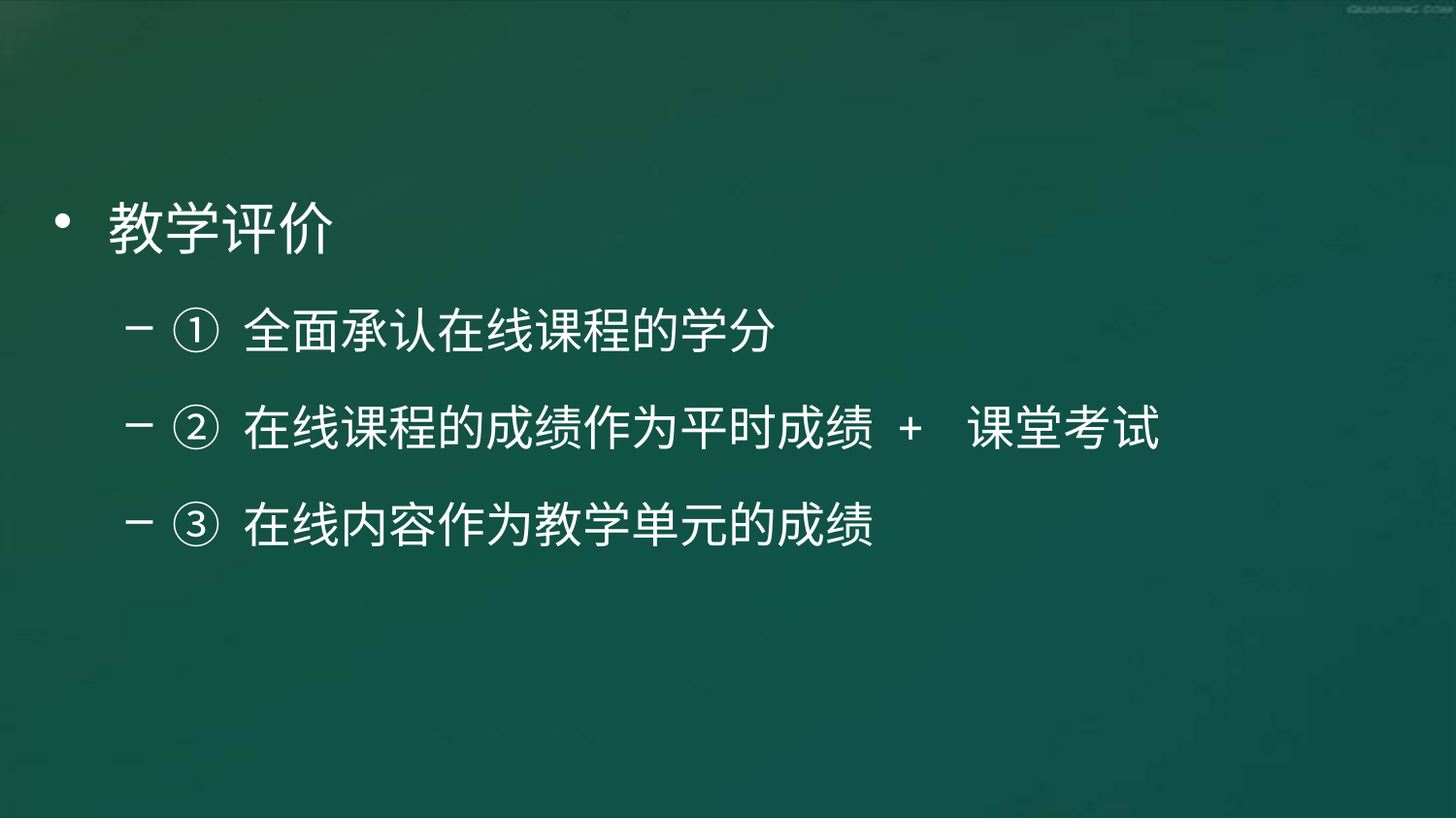

#
教学评价
① 全面承认在线课程的学分
② 在线课程的成绩作为平时成绩 + 课堂考试
③ 在线内容作为教学单元的成绩